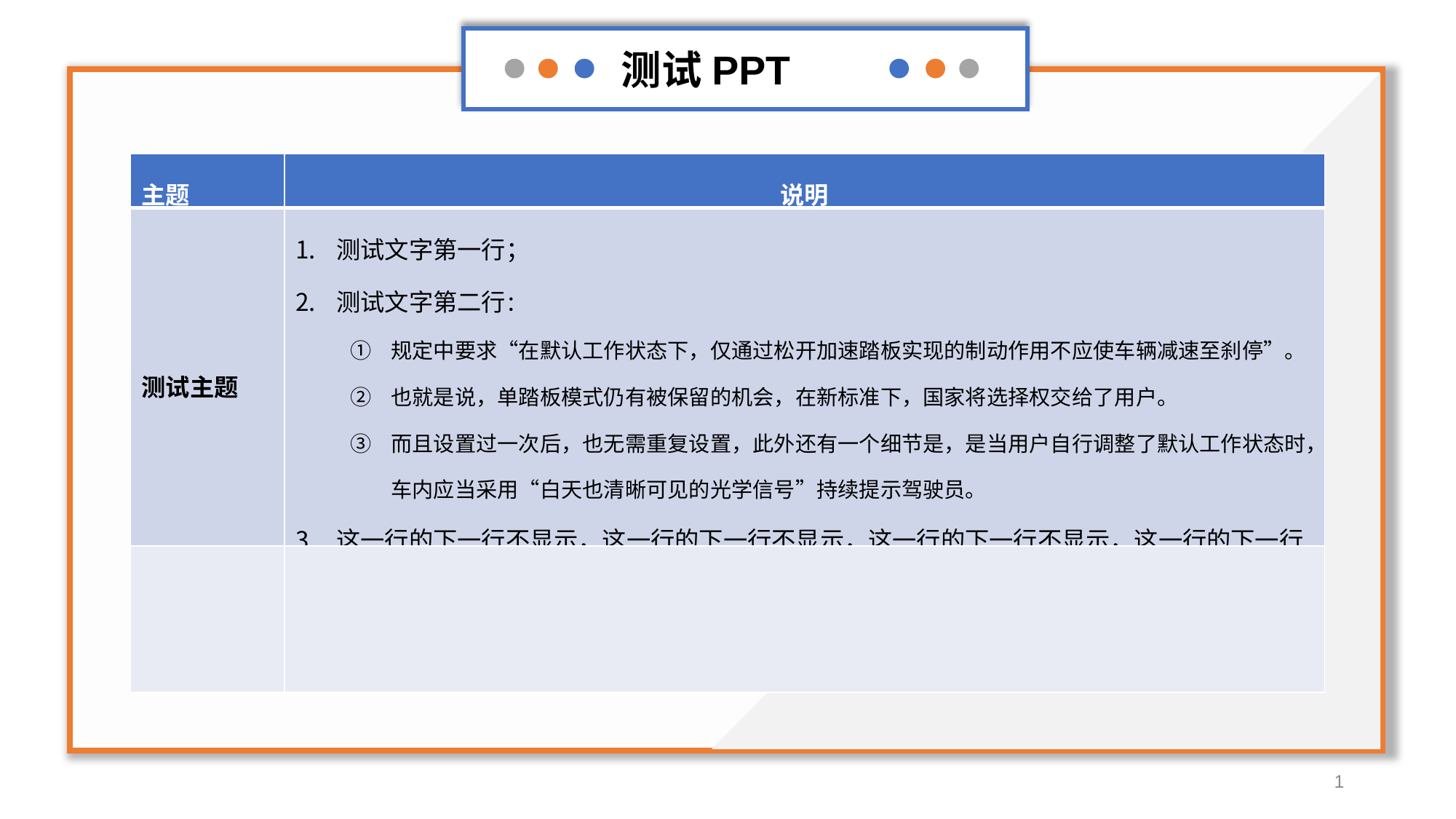

测试PPT

| 主题 | 说明 |
| --- | --- |
| 测试主题 | 测试文字第一行； 测试文字第二行： 规定中要求“在默认工作状态下，仅通过松开加速踏板实现的制动作用不应使车辆减速至刹停”。 也就是说，单踏板模式仍有被保留的机会，在新标准下，国家将选择权交给了用户。 而且设置过一次后，也无需重复设置，此外还有一个细节是，是当用户自行调整了默认工作状态时，车内应当采用“白天也清晰可见的光学信号”持续提示驾驶员。 这一行的下一行不显示，这一行的下一行不显示，这一行的下一行不显示，这一行的下一行这是出问题的地方。 |
|  |  |
1